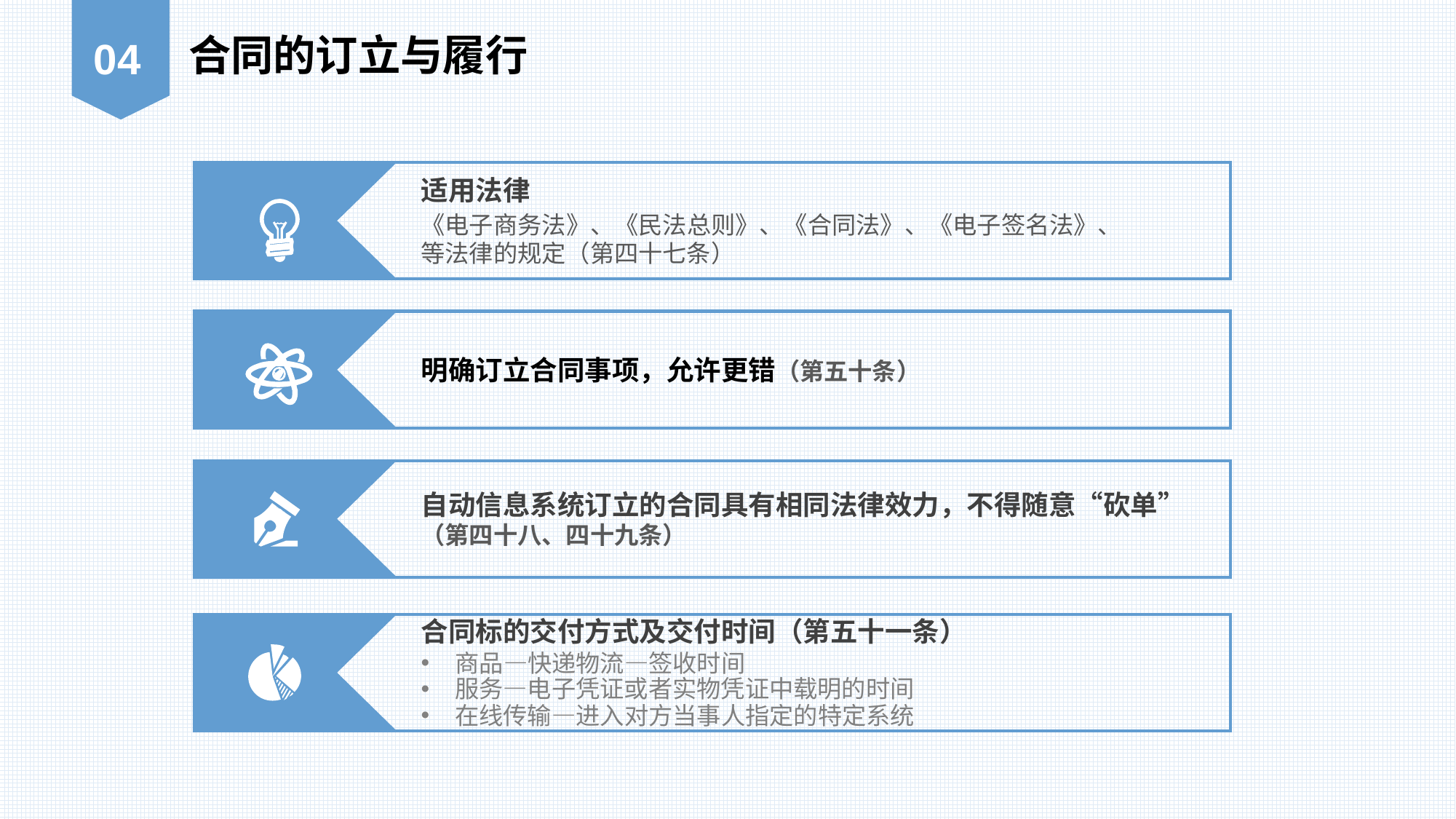

合同的订立与履行
04

适用法律
《电子商务法》、《民法总则》、《合同法》、《电子签名法》、
等法律的规定（第四十七条）

明确订立合同事项，允许更错（第五十条）

自动信息系统订立的合同具有相同法律效力，不得随意“砍单”
（第四十八、四十九条）
合同标的交付方式及交付时间（第五十一条）

商品—快递物流—签收时间
服务—电子凭证或者实物凭证中载明的时间
在线传输—进入对方当事人指定的特定系统